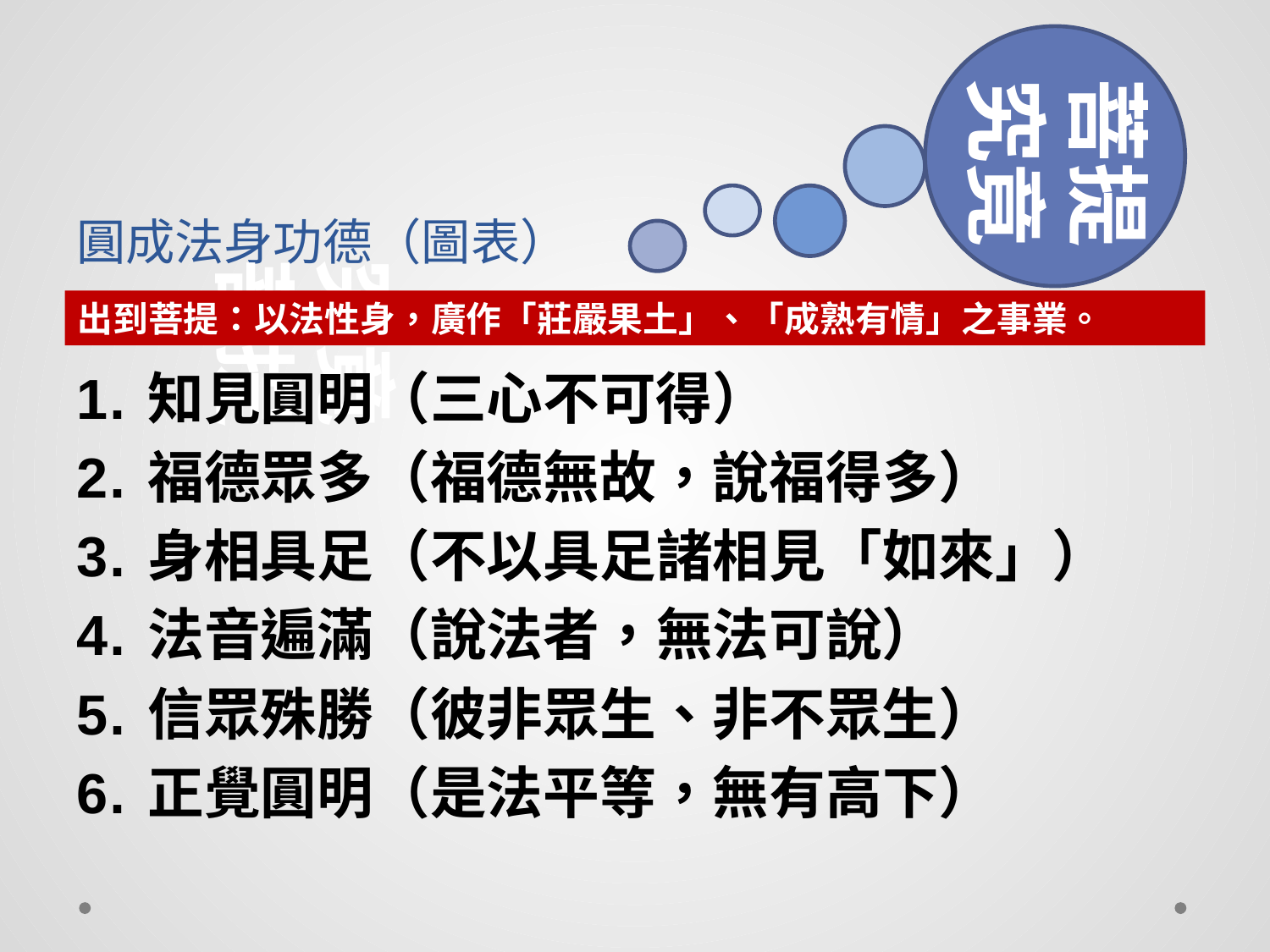

菩提
究竟

# 圓成法身功德（圖表）

究竟
菩提
出到菩提：以法性身，廣作「莊嚴果土」、「成熟有情」之事業。
知見圓明（三心不可得）
福德眾多（福德無故，說福得多）
身相具足（不以具足諸相見「如來」）
法音遍滿（說法者，無法可說）
信眾殊勝（彼非眾生、非不眾生）
正覺圓明（是法平等，無有高下）